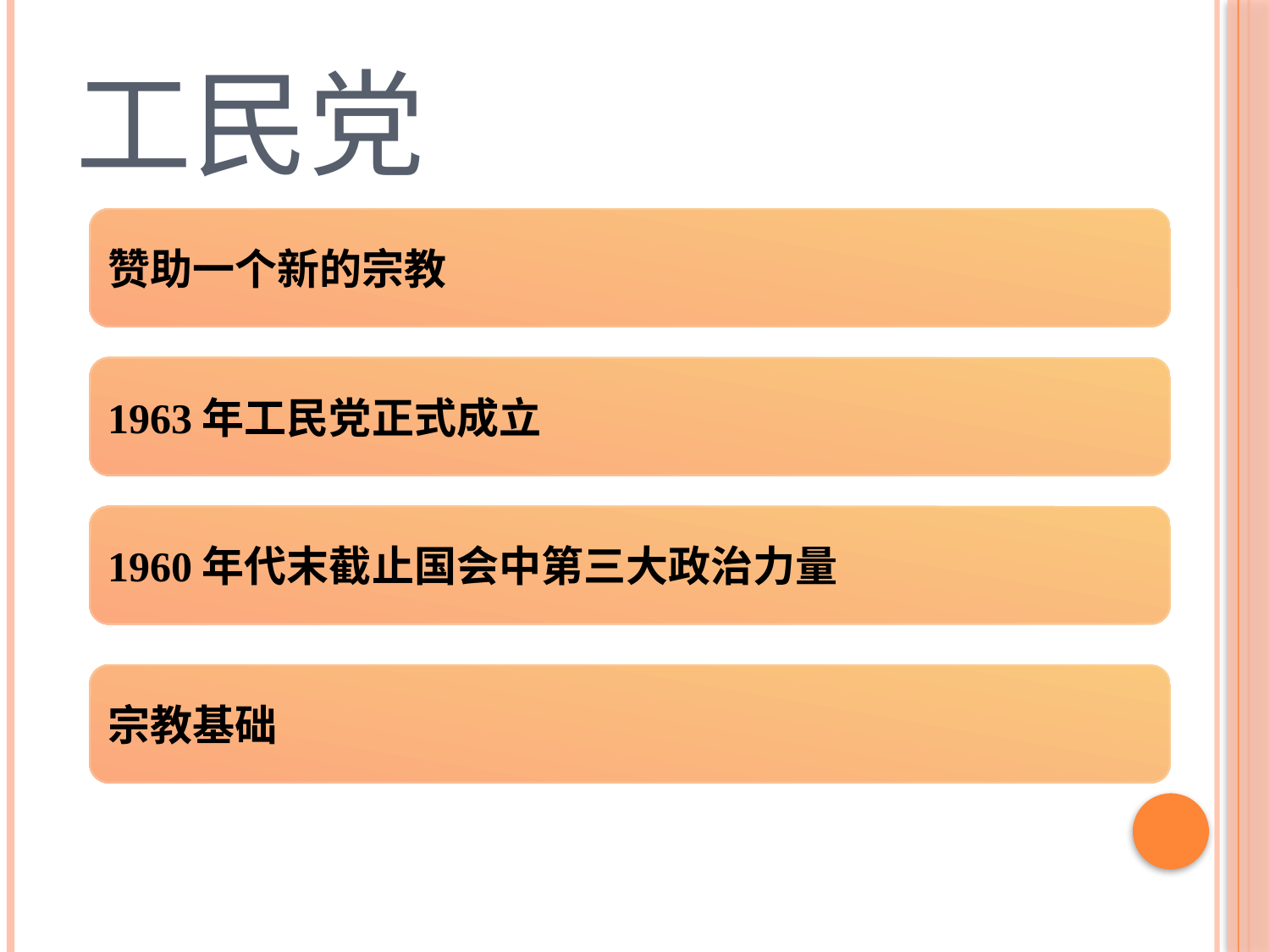

# 工民党
赞助一个新的宗教
1963年工民党正式成立
1960年代末截止国会中第三大政治力量
宗教基础